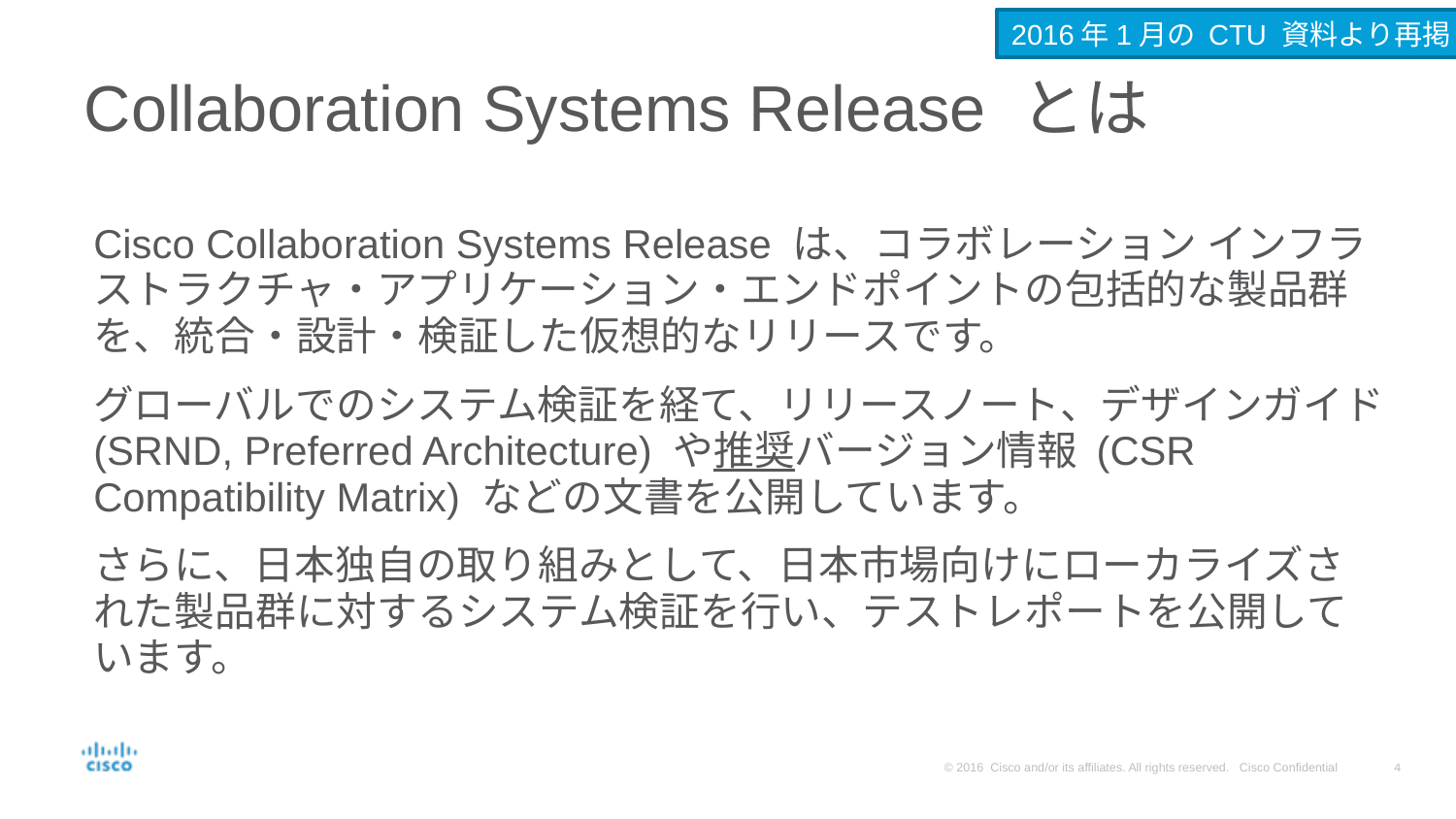

2016年1月の CTU 資料より再掲
# Collaboration Systems Release とは
Cisco Collaboration Systems Release は、コラボレーション インフラストラクチャ・アプリケーション・エンドポイントの包括的な製品群を、統合・設計・検証した仮想的なリリースです。
グローバルでのシステム検証を経て、リリースノート、デザインガイド (SRND, Preferred Architecture) や推奨バージョン情報 (CSR Compatibility Matrix) などの文書を公開しています。
さらに、日本独自の取り組みとして、日本市場向けにローカライズされた製品群に対するシステム検証を行い、テストレポートを公開しています。